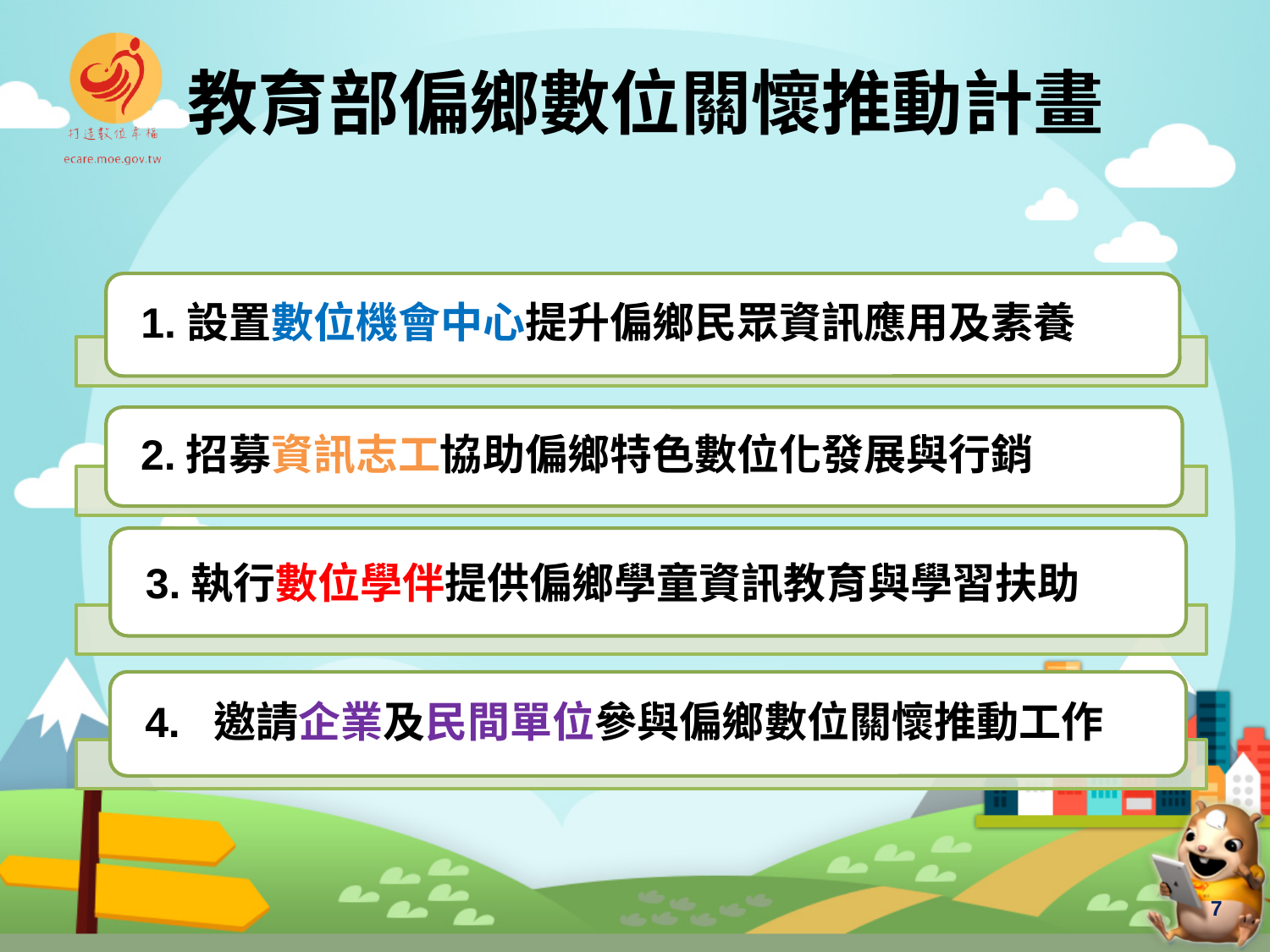

# 教育部偏鄉數位關懷推動計畫
1.設置數位機會中心提升偏鄉民眾資訊應用及素養
2.招募資訊志工協助偏鄉特色數位化發展與行銷
3.執行數位學伴提供偏鄉學童資訊教育與學習扶助
4.  邀請企業及民間單位參與偏鄉數位關懷推動工作
7